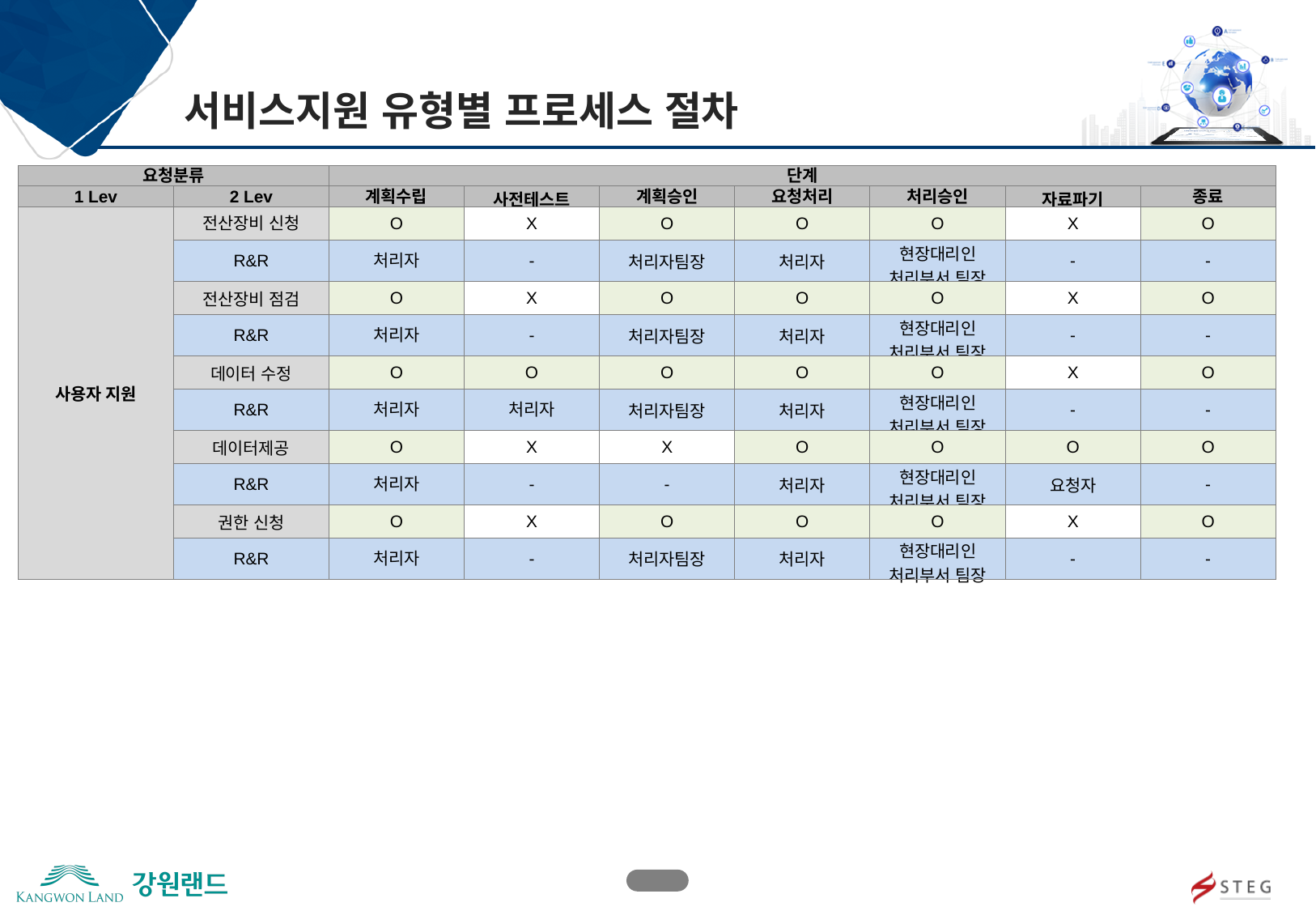

서비스지원 유형별 프로세스 절차
| 요청분류 |  | 단계 |  |  |  |  |  |  |
| --- | --- | --- | --- | --- | --- | --- | --- | --- |
| 1 Lev | 2 Lev | 계획수립 | 사전테스트 | 계획승인 | 요청처리 | 처리승인 | 자료파기 | 종료 |
| 사용자 지원 | 전산장비 신청 | O | X | O | O | O | X | O |
|  | R&R | 처리자 | - | 처리자팀장 | 처리자 | 현장대리인 처리부서 팀장 | - | - |
|  | 전산장비 점검 | O | X | O | O | O | X | O |
|  | R&R | 처리자 | - | 처리자팀장 | 처리자 | 현장대리인 처리부서 팀장 | - | - |
|  | 데이터 수정 | O | O | O | O | O | X | O |
|  | R&R | 처리자 | 처리자 | 처리자팀장 | 처리자 | 현장대리인 처리부서 팀장 | - | - |
|  | 데이터제공 | O | X | X | O | O | O | O |
|  | R&R | 처리자 | - | - | 처리자 | 현장대리인 처리부서 팀장 | 요청자 | - |
|  | 권한 신청 | O | X | O | O | O | X | O |
|  | R&R | 처리자 | - | 처리자팀장 | 처리자 | 현장대리인 처리부서 팀장 | - | - |